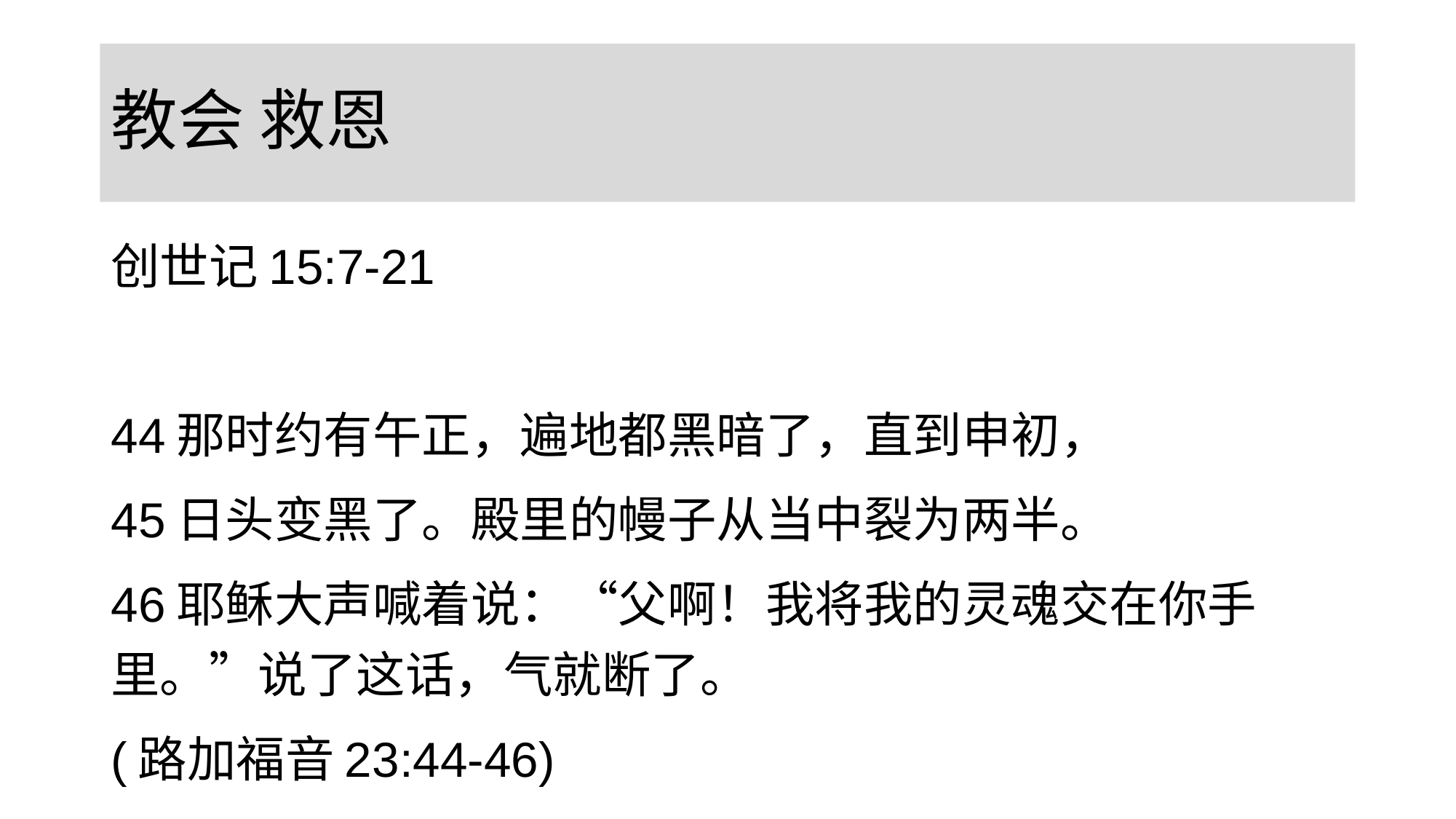

# 教会 救恩
创世记15:7-21

44那时约有午正，遍地都黑暗了，直到申初，
45日头变黑了。殿里的幔子从当中裂为两半。
46耶稣大声喊着说：“父啊！我将我的灵魂交在你手里。”说了这话，气就断了。
(路加福音23:44-46)